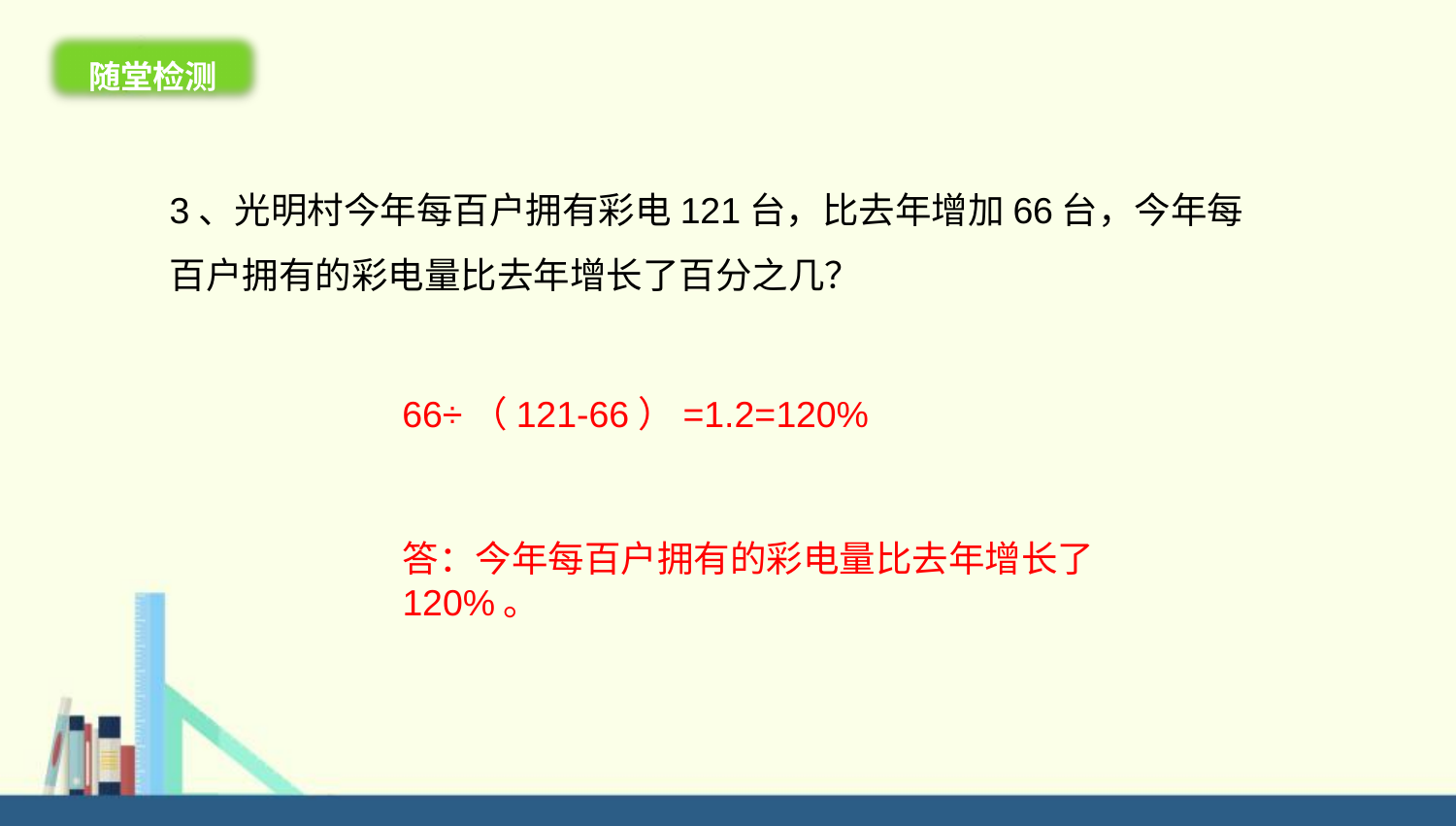

随堂检测
3、光明村今年每百户拥有彩电121台，比去年增加66台，今年每百户拥有的彩电量比去年增长了百分之几？
66÷（121-66）=1.2=120%
答：今年每百户拥有的彩电量比去年增长了120%。